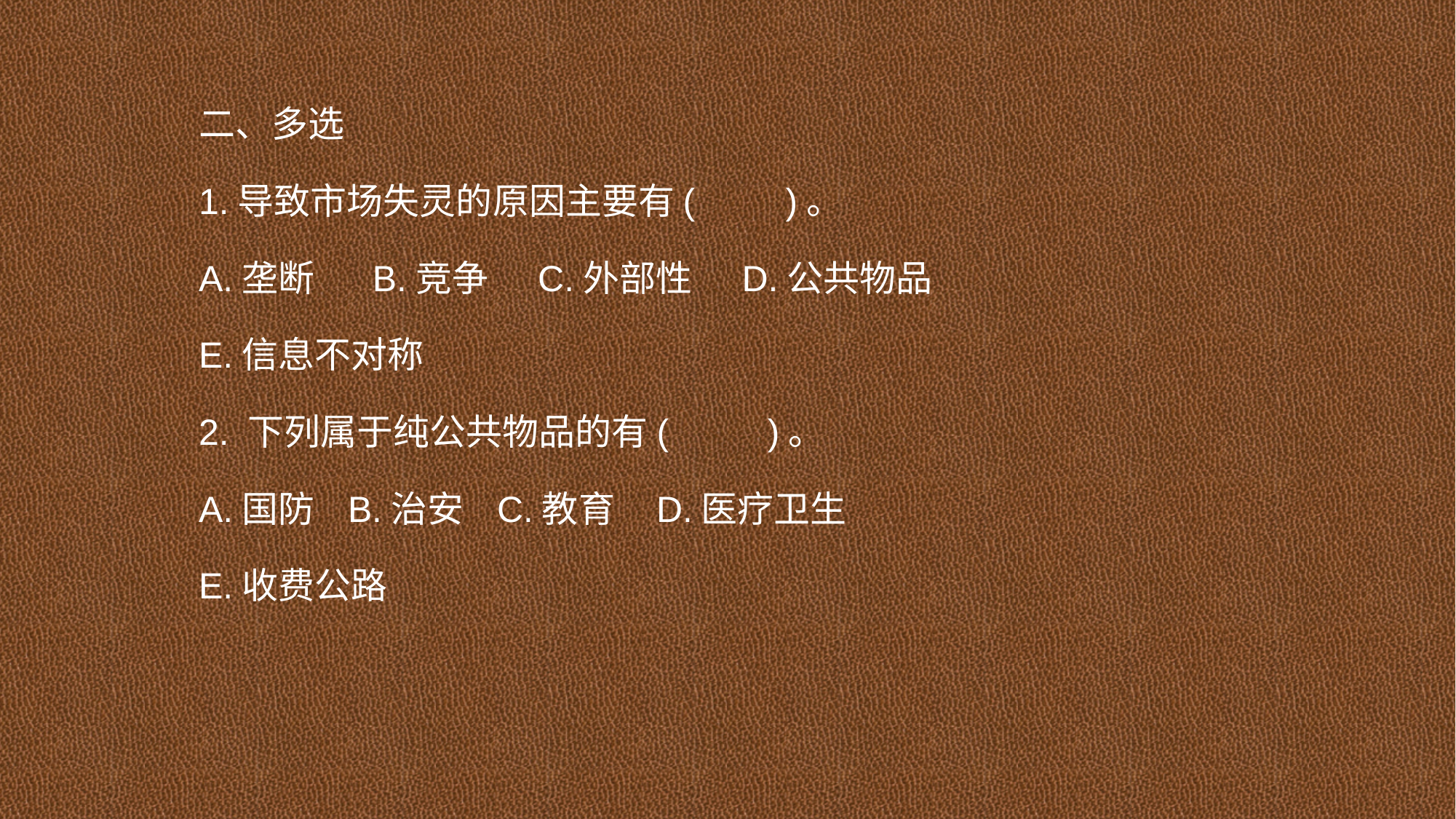

二、多选
1.导致市场失灵的原因主要有(　　)。
A.垄断      B.竞争     C.外部性     D.公共物品
E.信息不对称
2. 下列属于纯公共物品的有(　 　)。
A.国防   B.治安   C.教育    D.医疗卫生
E.收费公路